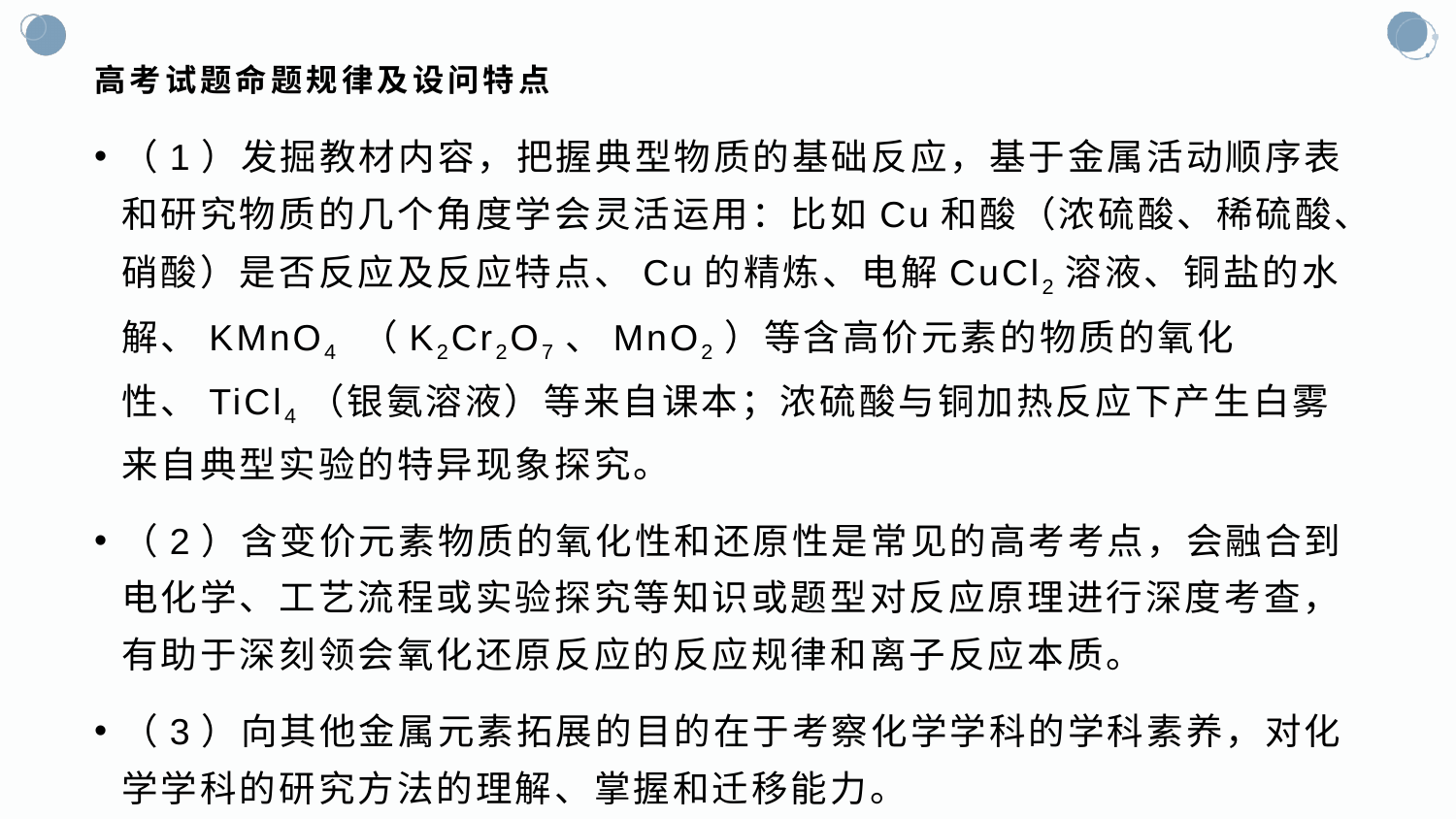

# 高考试题命题规律及设问特点
（1）发掘教材内容，把握典型物质的基础反应，基于金属活动顺序表和研究物质的几个角度学会灵活运用：比如Cu和酸（浓硫酸、稀硫酸、硝酸）是否反应及反应特点、Cu的精炼、电解CuCl2溶液、铜盐的水解、KMnO4 （K2Cr2O7、MnO2）等含高价元素的物质的氧化性、TiCl4（银氨溶液）等来自课本；浓硫酸与铜加热反应下产生白雾来自典型实验的特异现象探究。
（2）含变价元素物质的氧化性和还原性是常见的高考考点，会融合到电化学、工艺流程或实验探究等知识或题型对反应原理进行深度考查，有助于深刻领会氧化还原反应的反应规律和离子反应本质。
（3）向其他金属元素拓展的目的在于考察化学学科的学科素养，对化学学科的研究方法的理解、掌握和迁移能力。